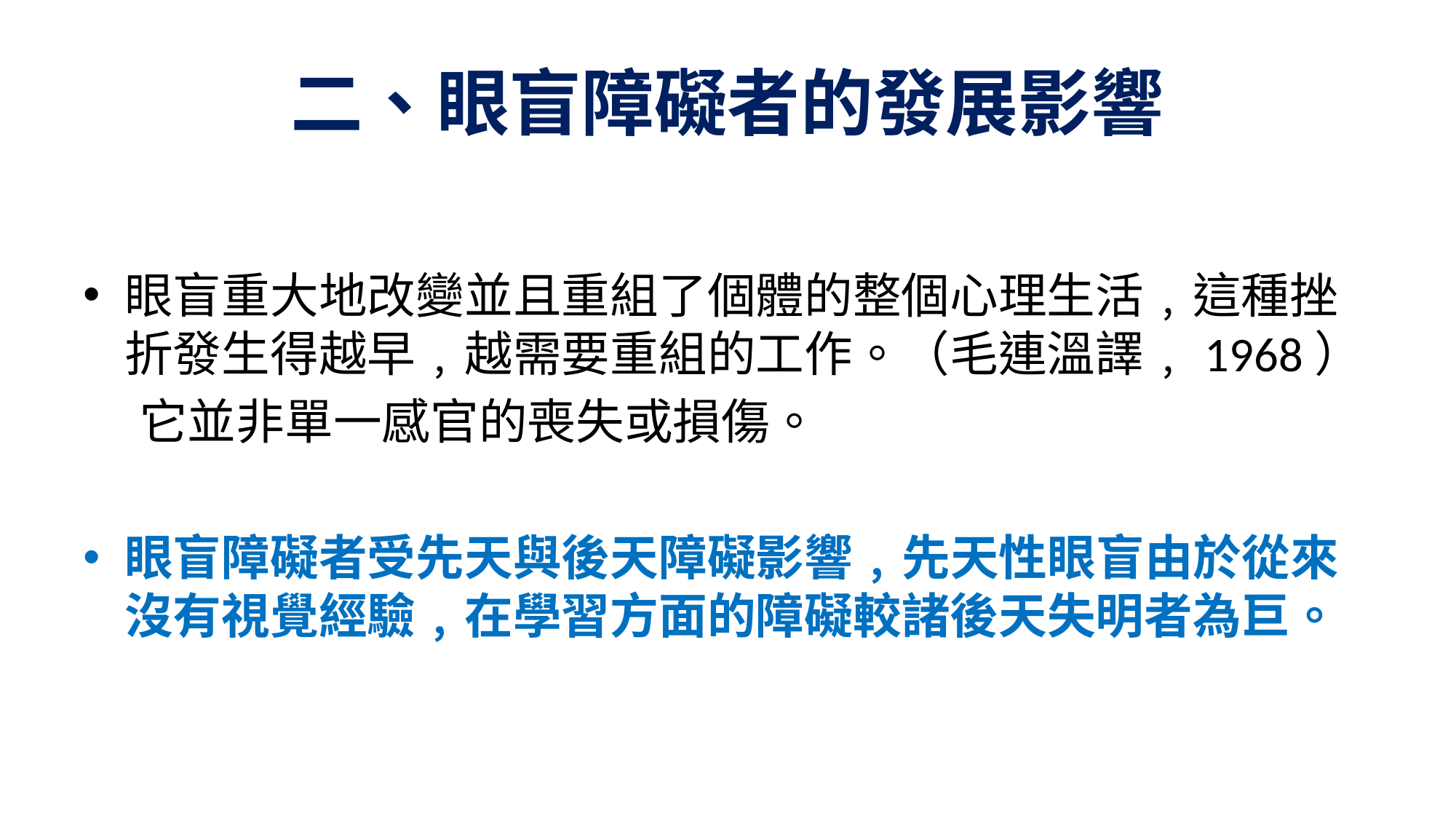

# 二、眼盲障礙者的發展影響

眼盲重大地改變並且重組了個體的整個心理生活﹐這種挫折發生得越早﹐越需要重組的工作。（毛連溫譯﹐1968）
    它並非單一感官的喪失或損傷。

眼盲障礙者受先天與後天障礙影響﹐先天性眼盲由於從來沒有視覺經驗﹐在學習方面的障礙較諸後天失明者為巨。